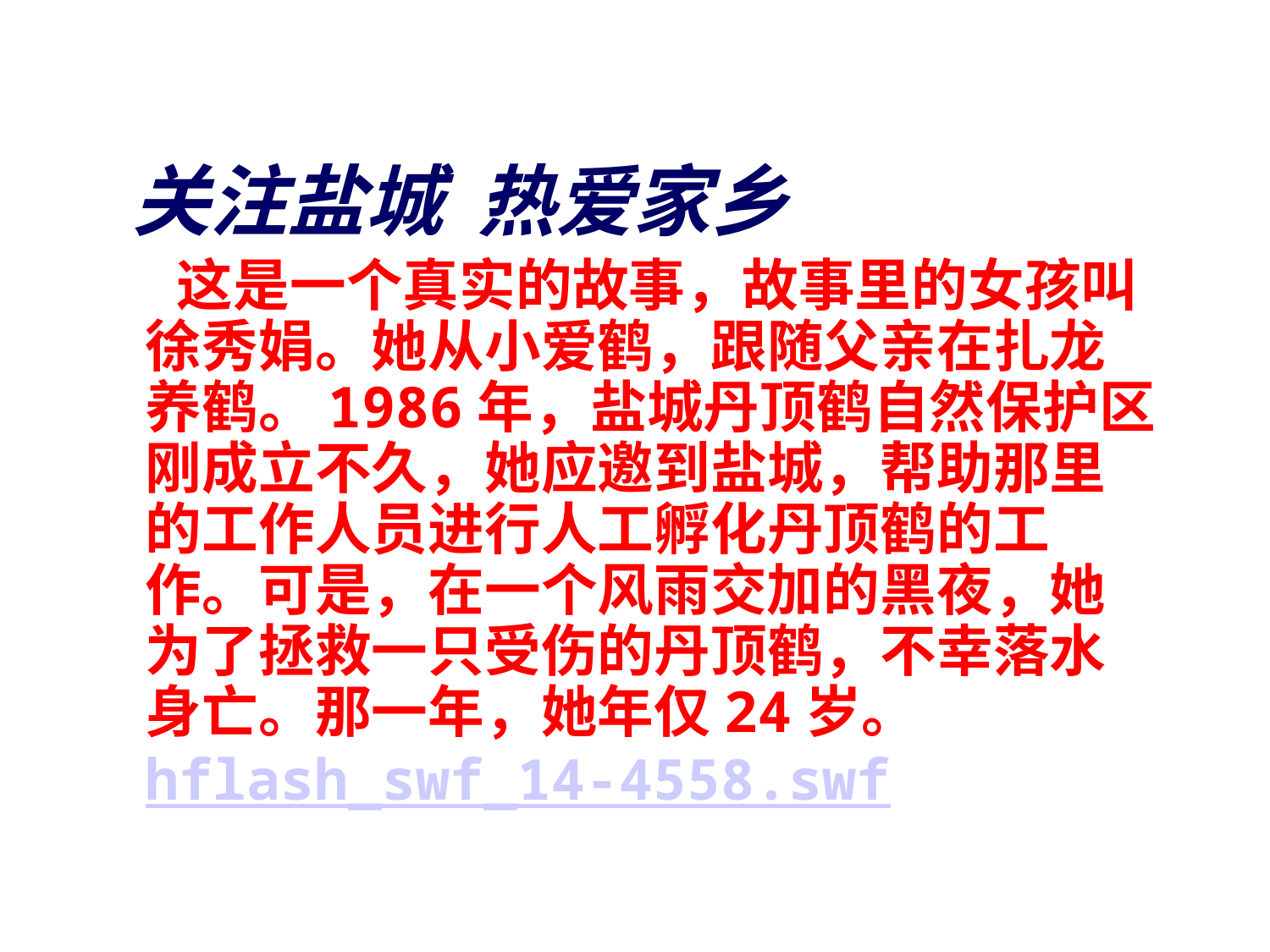

关注盐城  热爱家乡
      这是一个真实的故事，故事里的女孩叫徐秀娟。她从小爱鹤，跟随父亲在扎龙养鹤。1986年，盐城丹顶鹤自然保护区刚成立不久，她应邀到盐城，帮助那里的工作人员进行人工孵化丹顶鹤的工作。可是，在一个风雨交加的黑夜，她为了拯救一只受伤的丹顶鹤，不幸落水身亡。那一年，她年仅24岁。hflash_swf_14-4558.swf